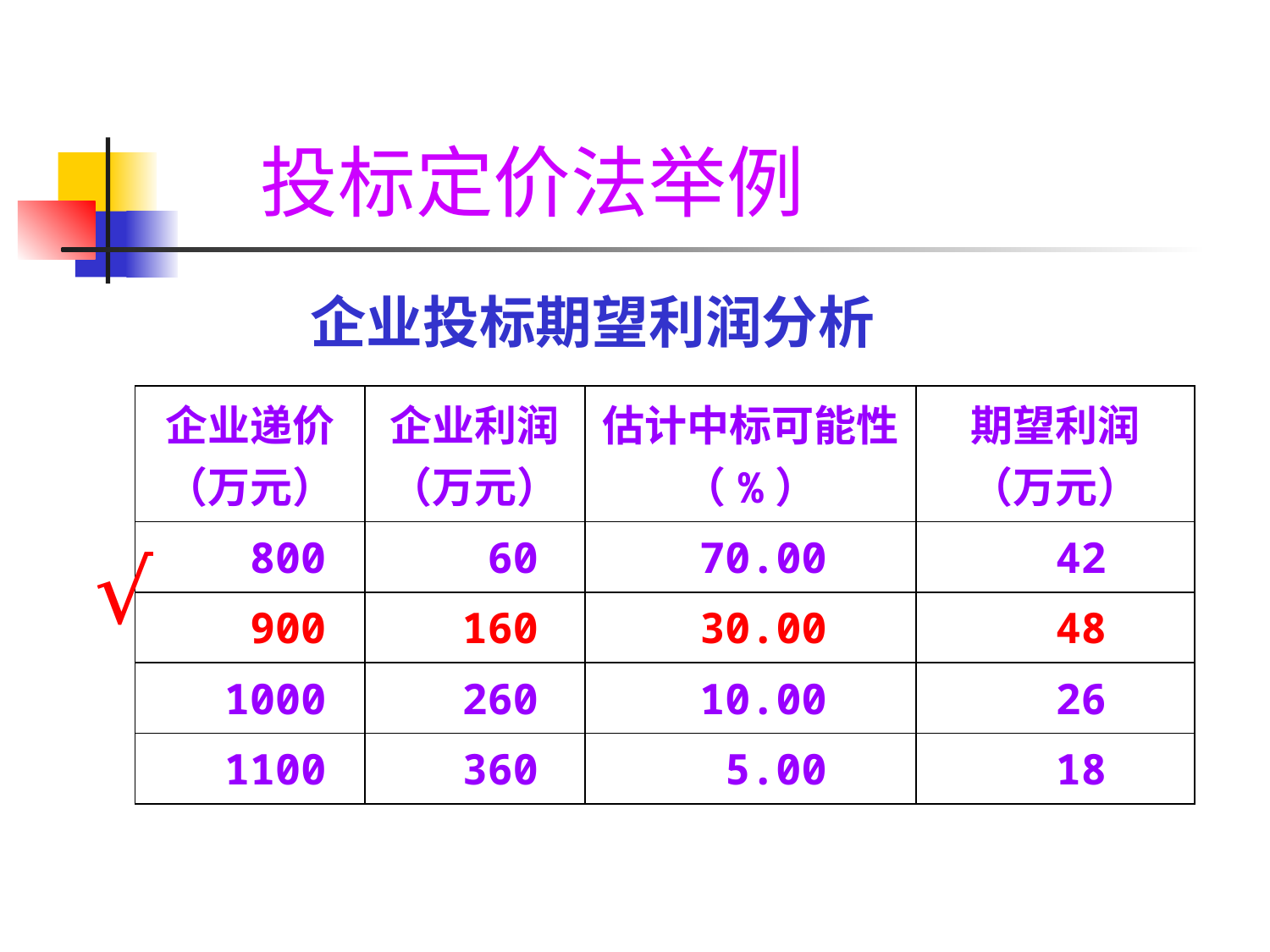

# 投标定价法举例
           企业投标期望利润分析
| 企业递价 （万元） | 企业利润 （万元） | 估计中标可能性 （%） | 期望利润 （万元） |
| --- | --- | --- | --- |
| 800 | 60 | 70.00 | 42 |
| 900 | 160 | 30.00 | 48 |
| 1000 | 260 | 10.00 | 26 |
| 1100 | 360 | 5.00 | 18 |
√
46